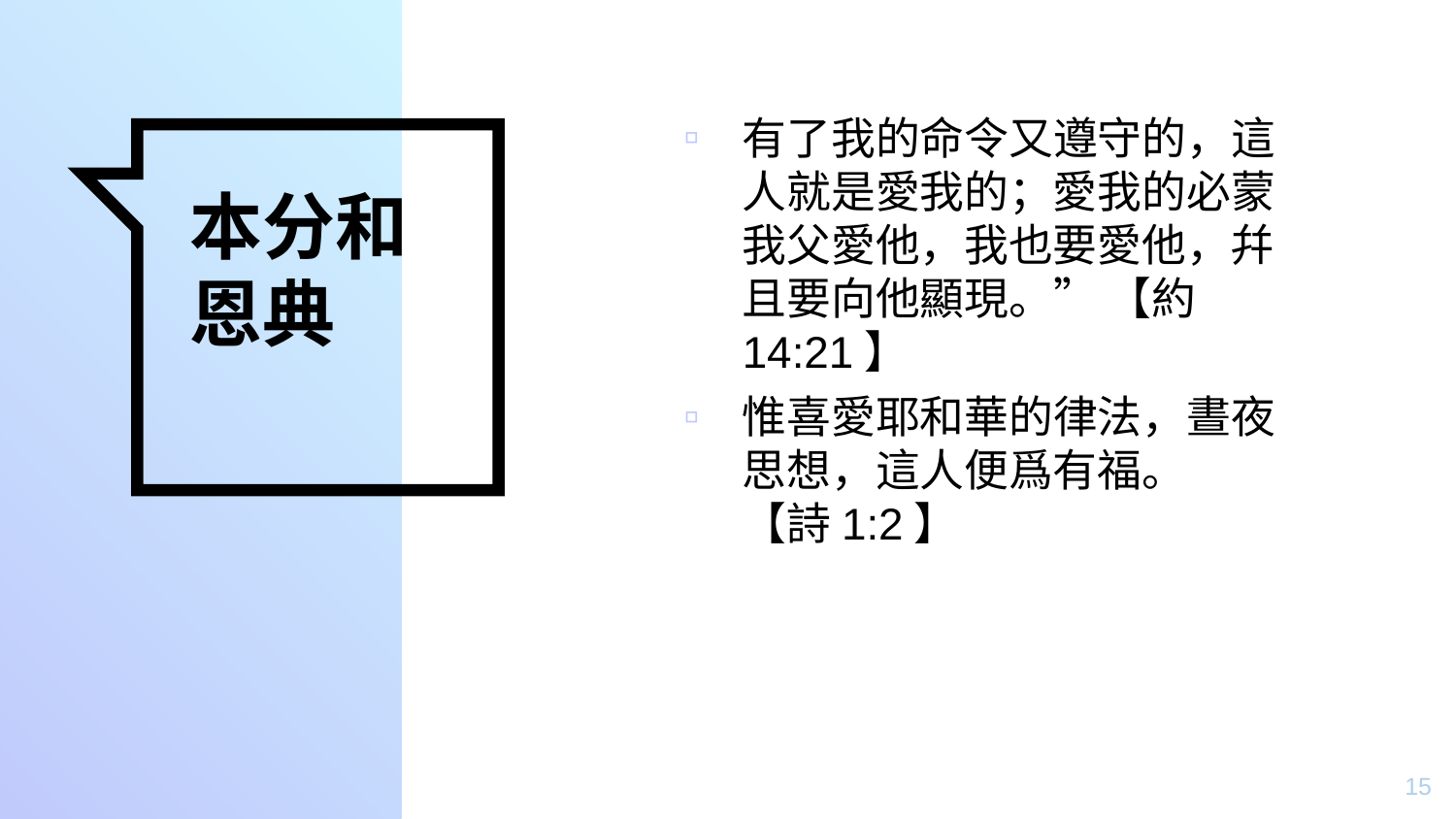

有了我的命令又遵守的，這人就是愛我的；愛我的必蒙我父愛他，我也要愛他，幷且要向他顯現。” 【約14:21】
惟喜愛耶和華的律法，晝夜思想，這人便爲有福。 【詩1:2】
# 本分和恩典
15